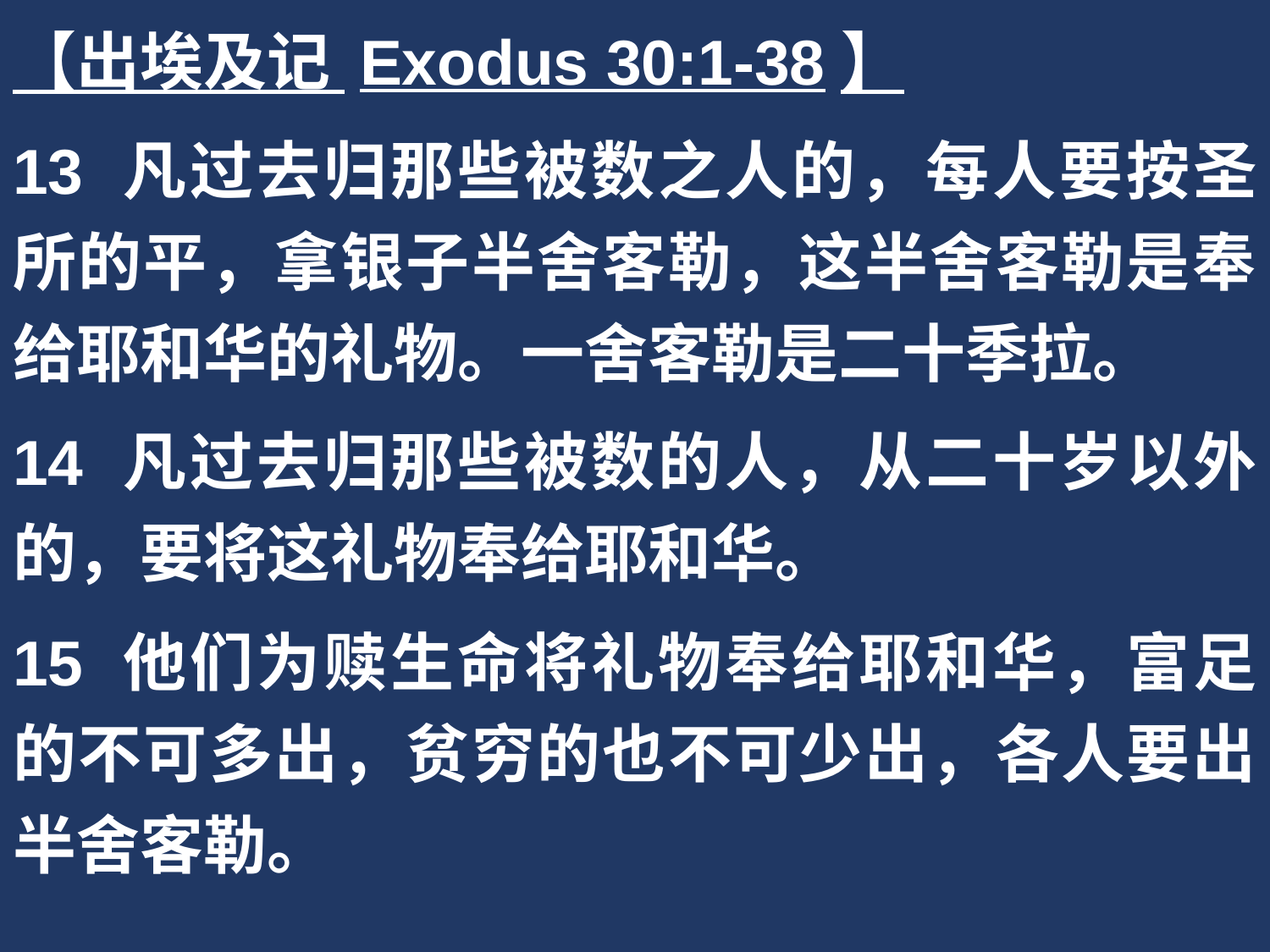

【出埃及记 Exodus 30:1-38】
13 凡过去归那些被数之人的，每人要按圣所的平，拿银子半舍客勒，这半舍客勒是奉给耶和华的礼物。一舍客勒是二十季拉。
14 凡过去归那些被数的人，从二十岁以外的，要将这礼物奉给耶和华。
15 他们为赎生命将礼物奉给耶和华，富足的不可多出，贫穷的也不可少出，各人要出半舍客勒。